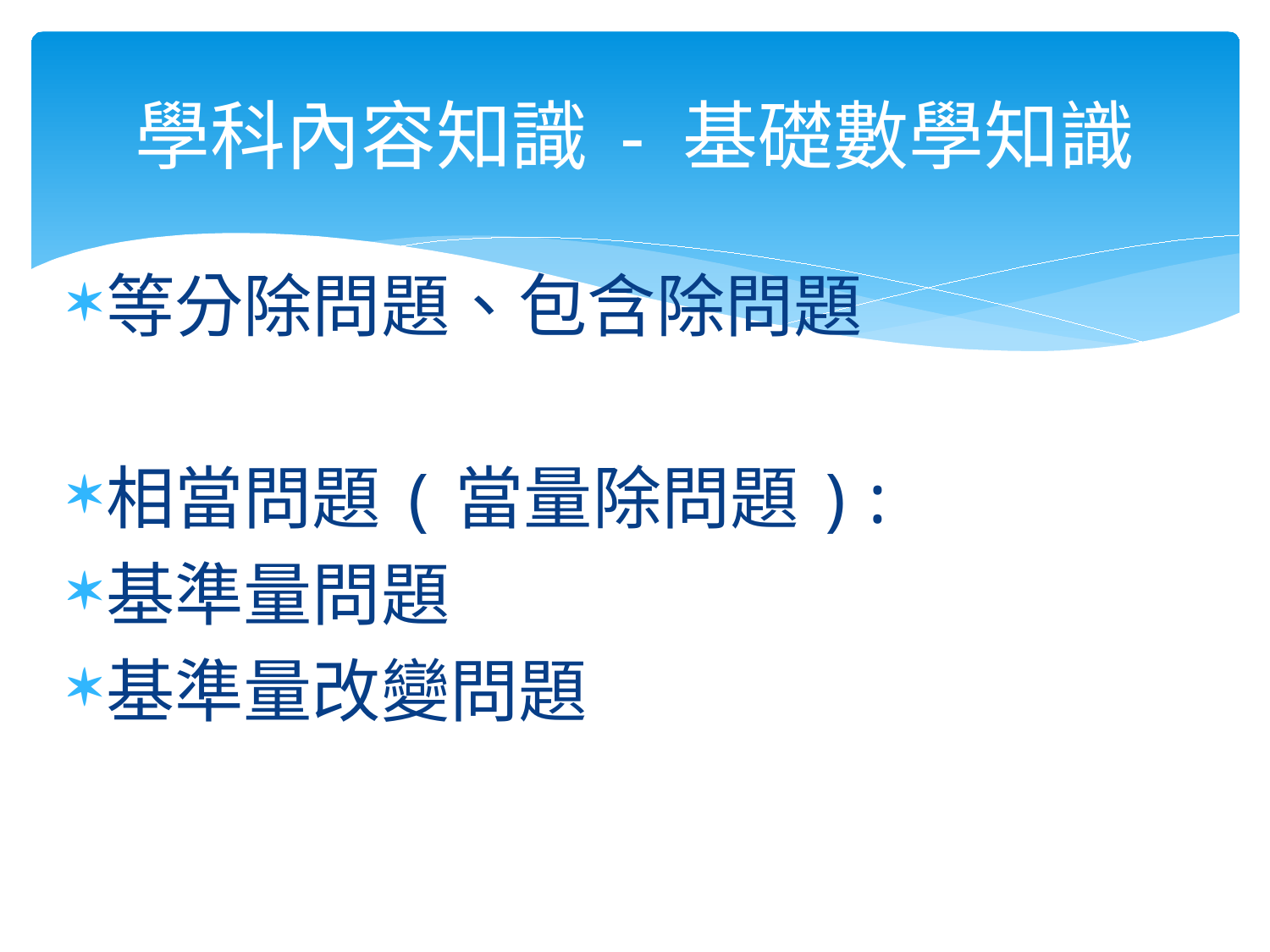

# 學科內容知識 - 基礎數學知識
等分除問題、包含除問題

相當問題(當量除問題):
基準量問題
基準量改變問題